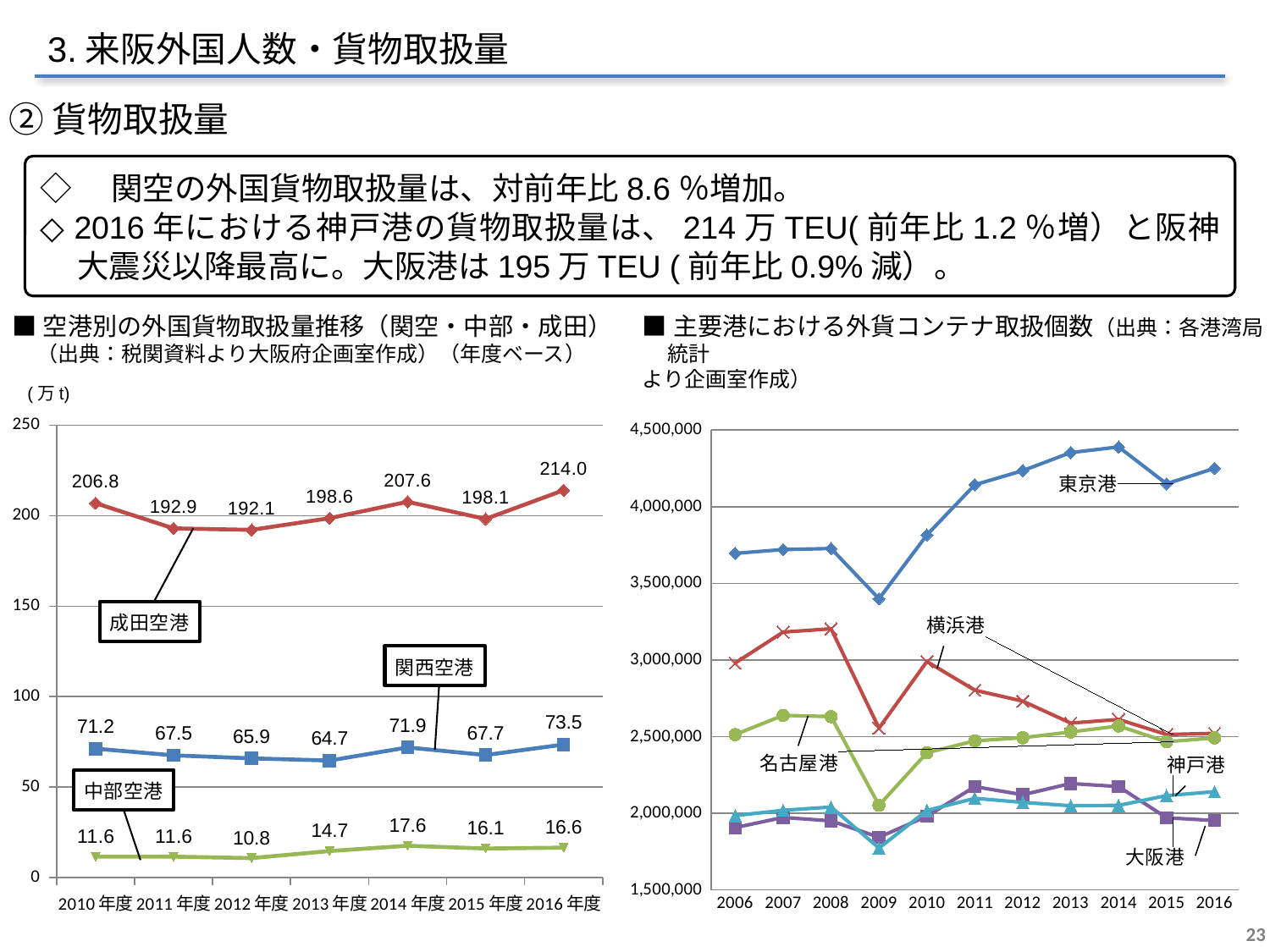

3.来阪外国人数・貨物取扱量
②貨物取扱量
◇　関空の外国貨物取扱量は、対前年比8.6％増加。
◇ 2016年における神戸港の貨物取扱量は、214万TEU(前年比1.2％増）と阪神大震災以降最高に。大阪港は195万TEU (前年比0.9%減）。
■空港別の外国貨物取扱量推移（関空・中部・成田）（出典：税関資料より大阪府企画室作成）（年度ベース）
■主要港における外貨コンテナ取扱個数（出典：各港湾局統計
より企画室作成）

### Chart

| Category | 東京港 | 横浜港 | 名古屋港 | 大阪港 | 神戸港 |
|---|---|---|---|---|---|
| 2006 | 3695839.0 | 2979681.0 | 2512796.0 | 1906121.0 | 1984675.0 |
| 2007 | 3720462.0 | 3182089.0 | 2638447.0 | 1972679.0 | 2018980.0 |
| 2008 | 3727290.0 | 3203871.0 | 2630517.0 | 1950083.0 | 2040285.0 |
| 2009 | 3399269.0 | 2555237.0 | 2051863.0 | 1843067.0 | 1772898.0 |
| 2010 | 3816216.0 | 2989555.0 | 2394620.0 | 1980029.0 | 2017955.0 |
| 2011 | 4143553.0 | 2802874.0 | 2472264.0 | 2173389.0 | 2097143.0 |
| 2012 | 4235264.0 | 2731232.0 | 2492502.0 | 2120316.0 | 2070737.0 |
| 2013 | 4353394.0 | 2588074.0 | 2530154.0 | 2193939.0 | 2048889.0 |
| 2014 | 4389854.0 | 2611771.0 | 2569320.0 | 2173763.0 | 2051116.0 |
| 2015 | 4149507.0 | 2513511.0 | 2466272.0500000003 | 1970320.6 | 2115065.0 |
| 2016 | 4250647.0 | 2520946.65 | 2491206.5 | 1952371.5 | 2140547.0 |
(万t)

### Chart

| Category | 関空 | 成田 | 中部 |
|---|---|---|---|
| 2010年度 | 71.2469 | 206.8382 | 11.5719 |
| 2011年度 | 67.5378 | 192.9396 | 11.6001 |
| 2012年度 | 65.9007 | 192.1081 | 10.8092 |
| 2013年度 | 64.6755 | 198.5637 | 14.6923 |
| 2014年度 | 71.9451 | 207.626 | 17.6142 |
| 2015年度 | 67.7179 | 198.139 | 16.1152 |
| 2016年度 | 73.5238 | 214.0075 | 16.5615 |
23